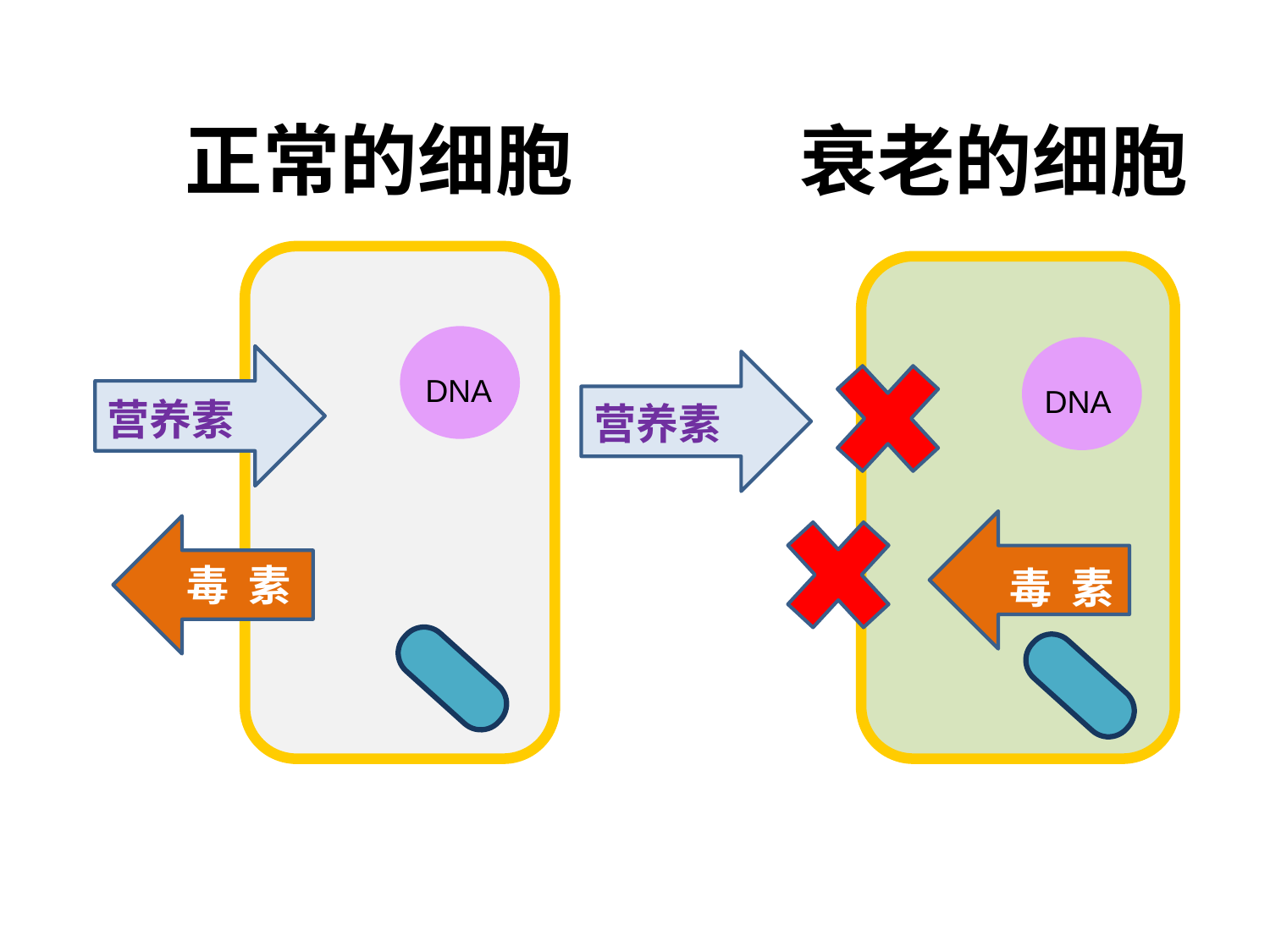

正常的细胞
衰老的细胞

营养素

营养素
 DNA
DNA

毒  素

毒  素